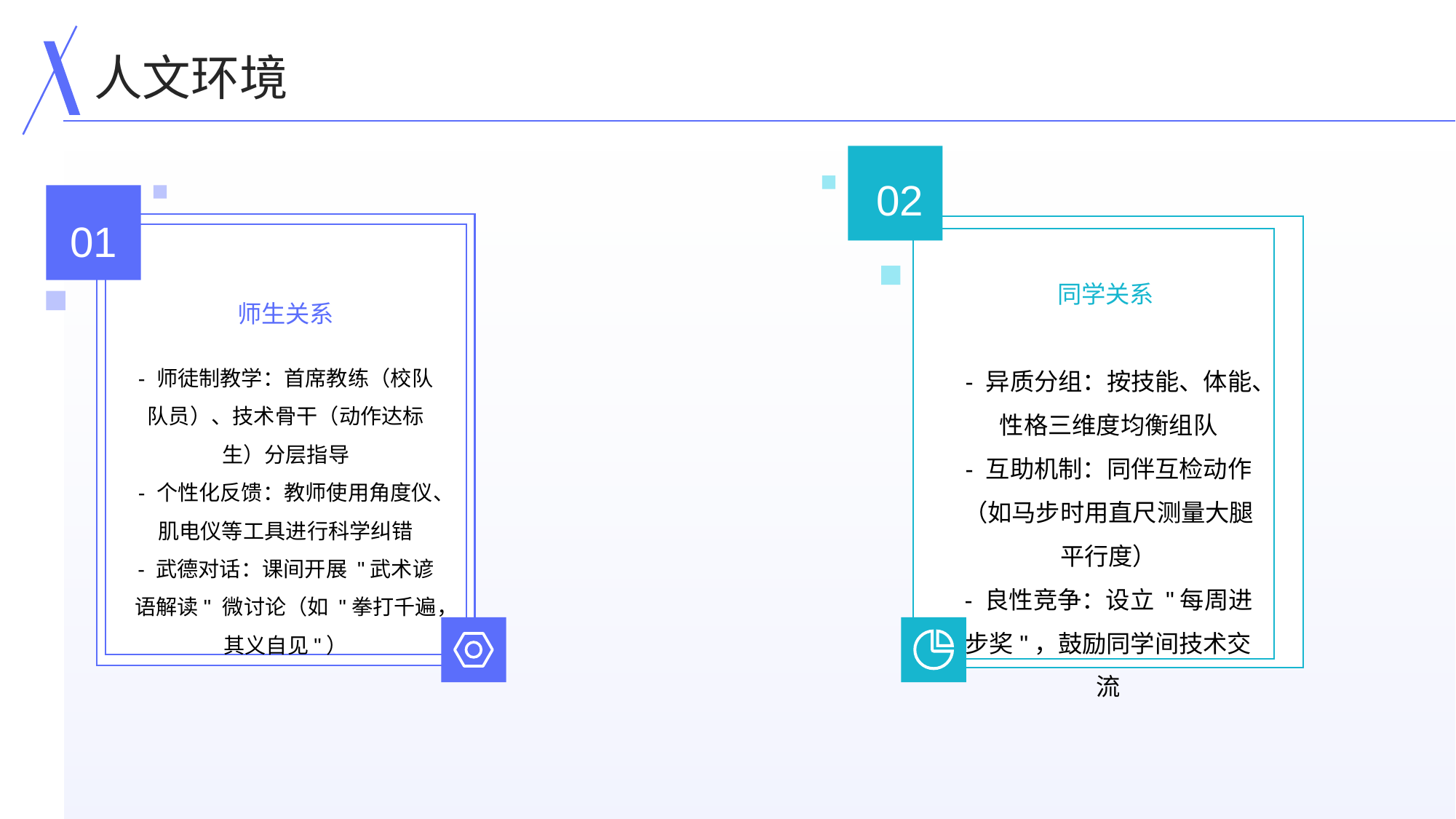

人文环境

02

01

同学关系
师生关系

- 师徒制教学：首席教练（校队队员）、技术骨干（动作达标生）分层指导
- 个性化反馈：教师使用角度仪、肌电仪等工具进行科学纠错
- 武德对话：课间开展 "武术谚语解读" 微讨论（如 "拳打千遍，其义自见"）
- 异质分组：按技能、体能、性格三维度均衡组队
- 互助机制：同伴互检动作（如马步时用直尺测量大腿平行度）
- 良性竞争：设立 "每周进步奖"，鼓励同学间技术交流